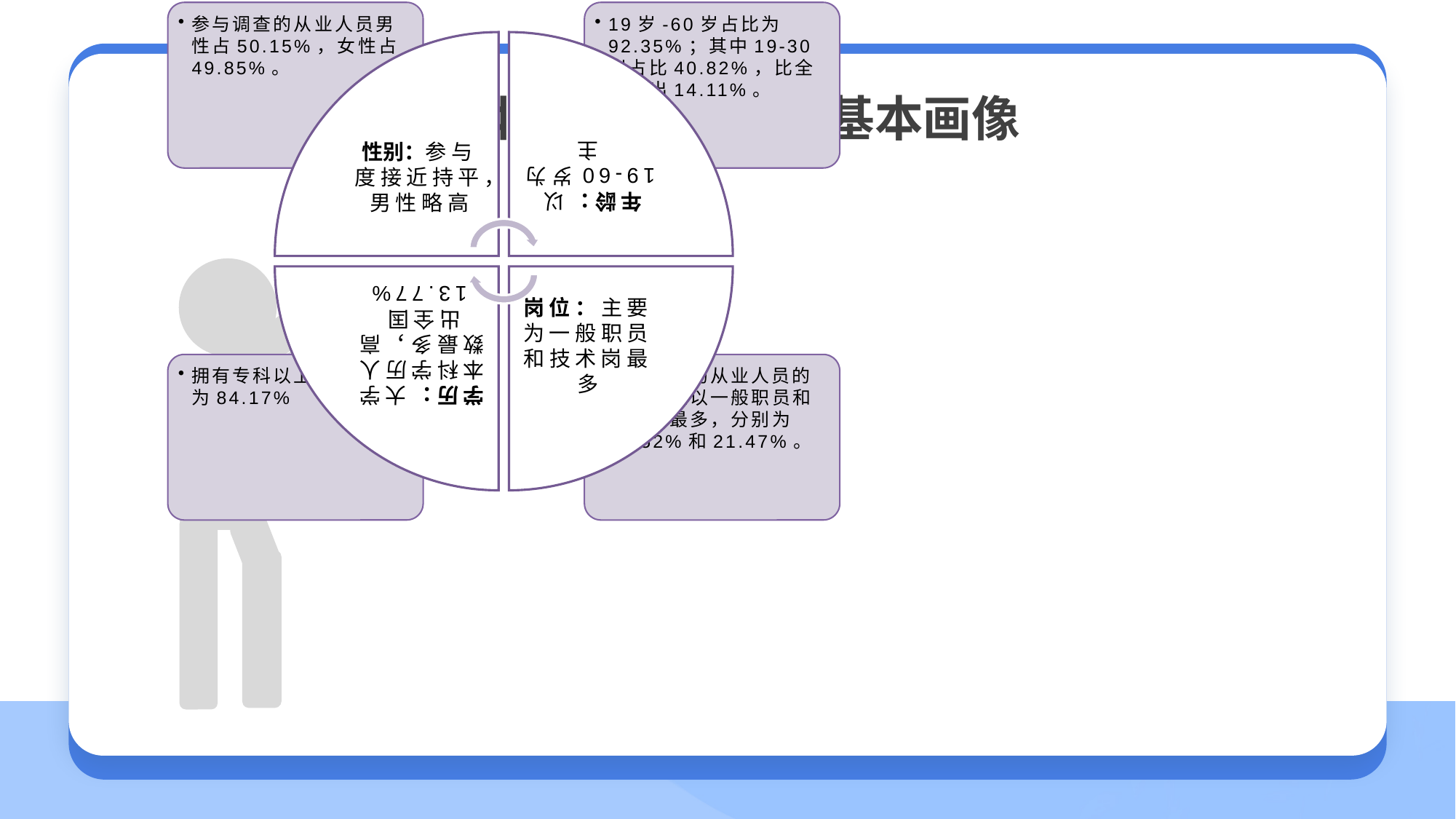

北京从业人员的基本画像
参与调查的从业人员男性占50.15%，女性占49.85%。
19岁-60岁占比为92.35%；其中19-30岁占比40.82%，比全国多出14.11%。
参与调查的从业人员的工作岗位以一般职员和技术岗最多，分别为37.52%和21.47%。
拥有专科以上学历占比为84.17%
性别：参与度接近持平，男性略高
年龄：以19-60岁为主
岗位：主要为一般职员和技术岗最多
学历：大学本科学历人数最多，高出全国13.77%